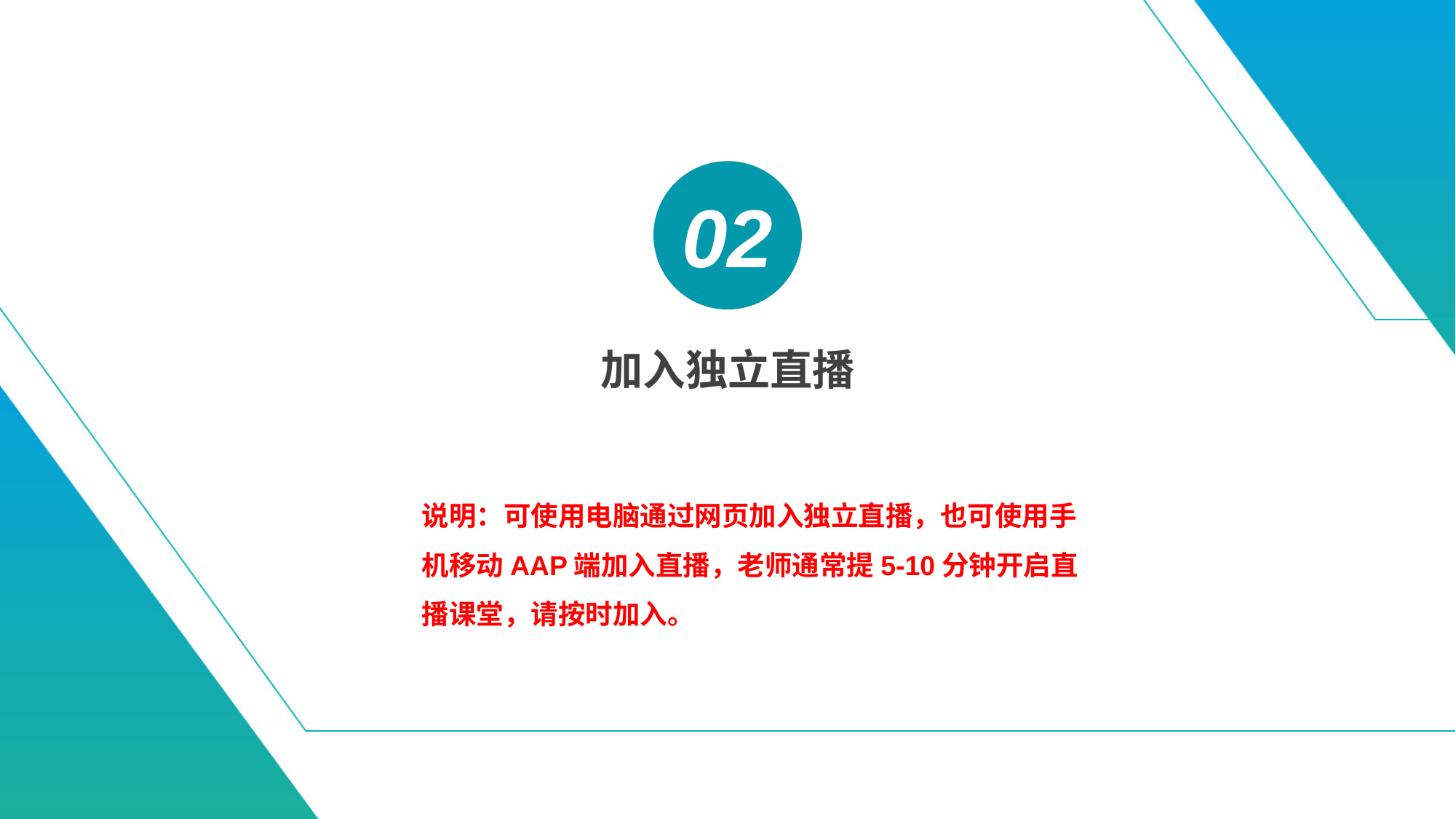

02
加入独立直播
说明：可使用电脑通过网页加入独立直播，也可使用手机移动AAP端加入直播，老师通常提5-10分钟开启直播课堂，请按时加入。